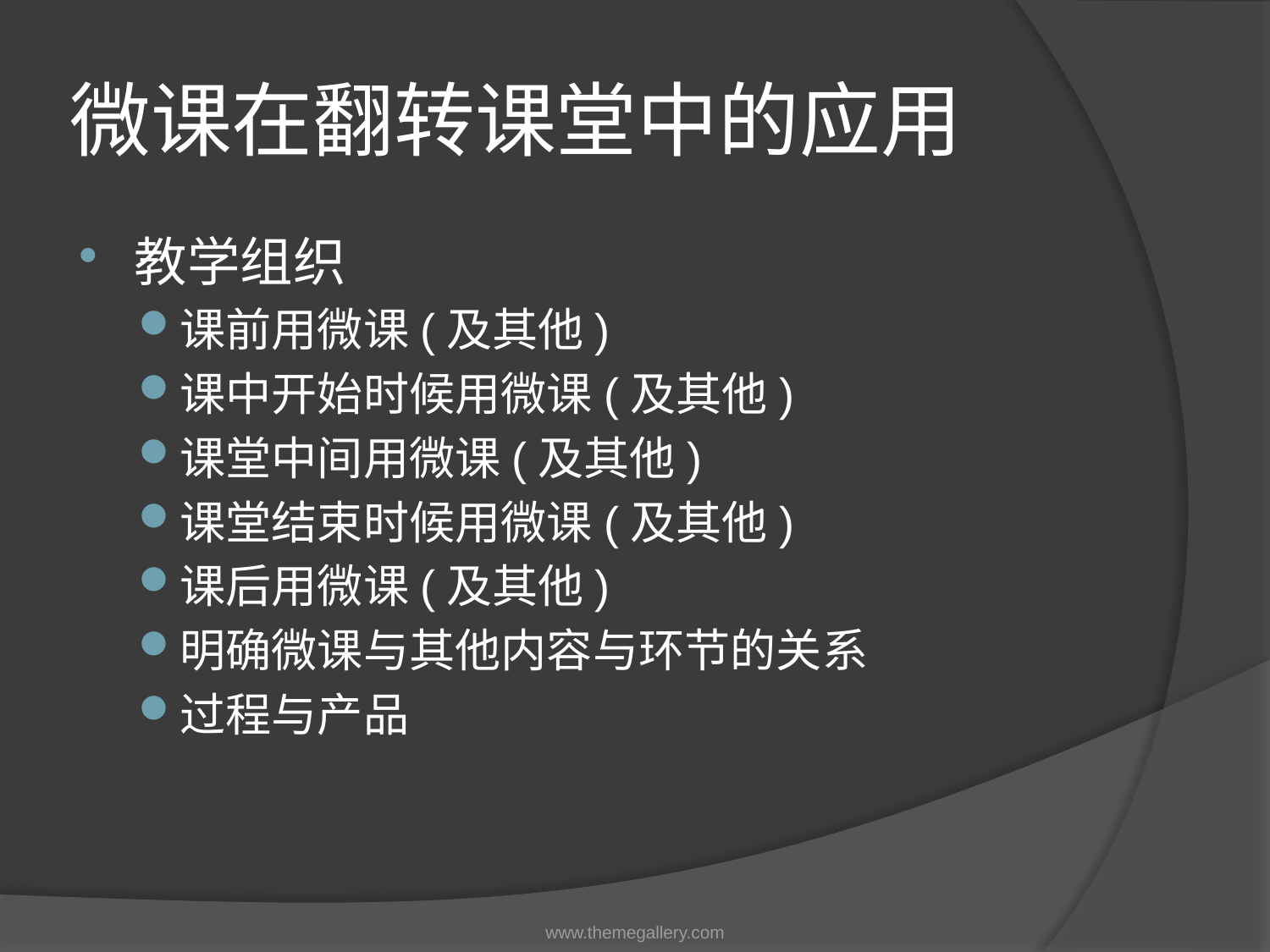

# 微课在翻转课堂中的应用
教学组织
课前用微课(及其他)
课中开始时候用微课(及其他)
课堂中间用微课(及其他)
课堂结束时候用微课(及其他)
课后用微课(及其他)
明确微课与其他内容与环节的关系
过程与产品

www.themegallery.com